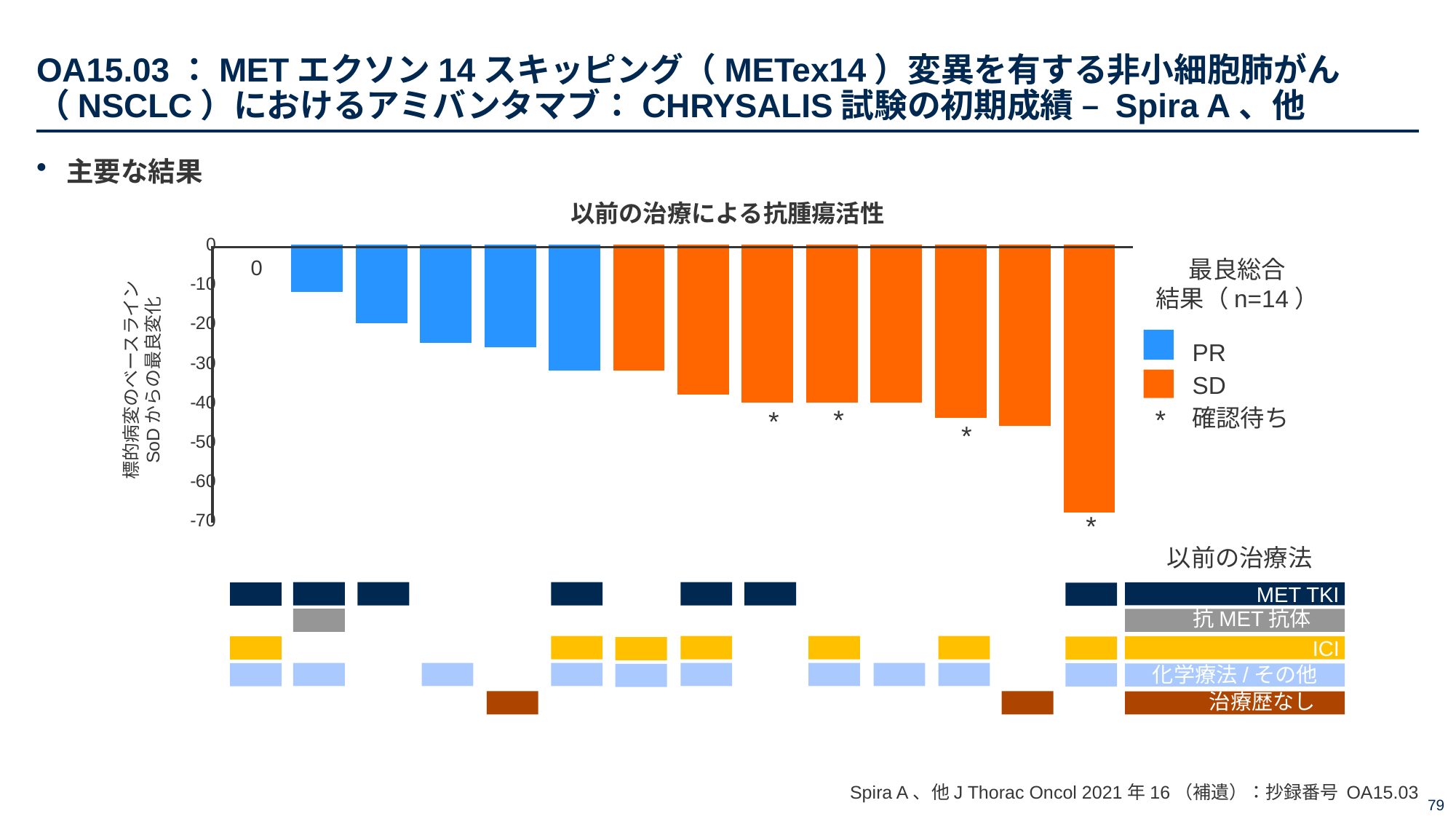

# OA15.03：METエクソン14スキッピング（METex14）変異を有する非小細胞肺がん（NSCLC）におけるアミバンタマブ：CHRYSALIS試験の初期成績 – Spira A、他
主要な結果
以前の治療による抗腫瘍活性

### Chart

| Category | Series 1 |
|---|---|
| Category 1 | 0.0 |
| Category 2 | -12.0 |
| Category 3 | -20.0 |
| Category 4 | -25.0 |
0
最良総合
結果（n=14）
PR
SD
確認待ち

標的病変のベースライン
SoDからの最良変化

*
*
*
*
*
以前の治療法
MET TKI

抗MET抗体

ICI

化学療法/その他

治療歴なし

Spira A、他J Thorac Oncol 2021年16（補遺）：抄録番号 OA15.03